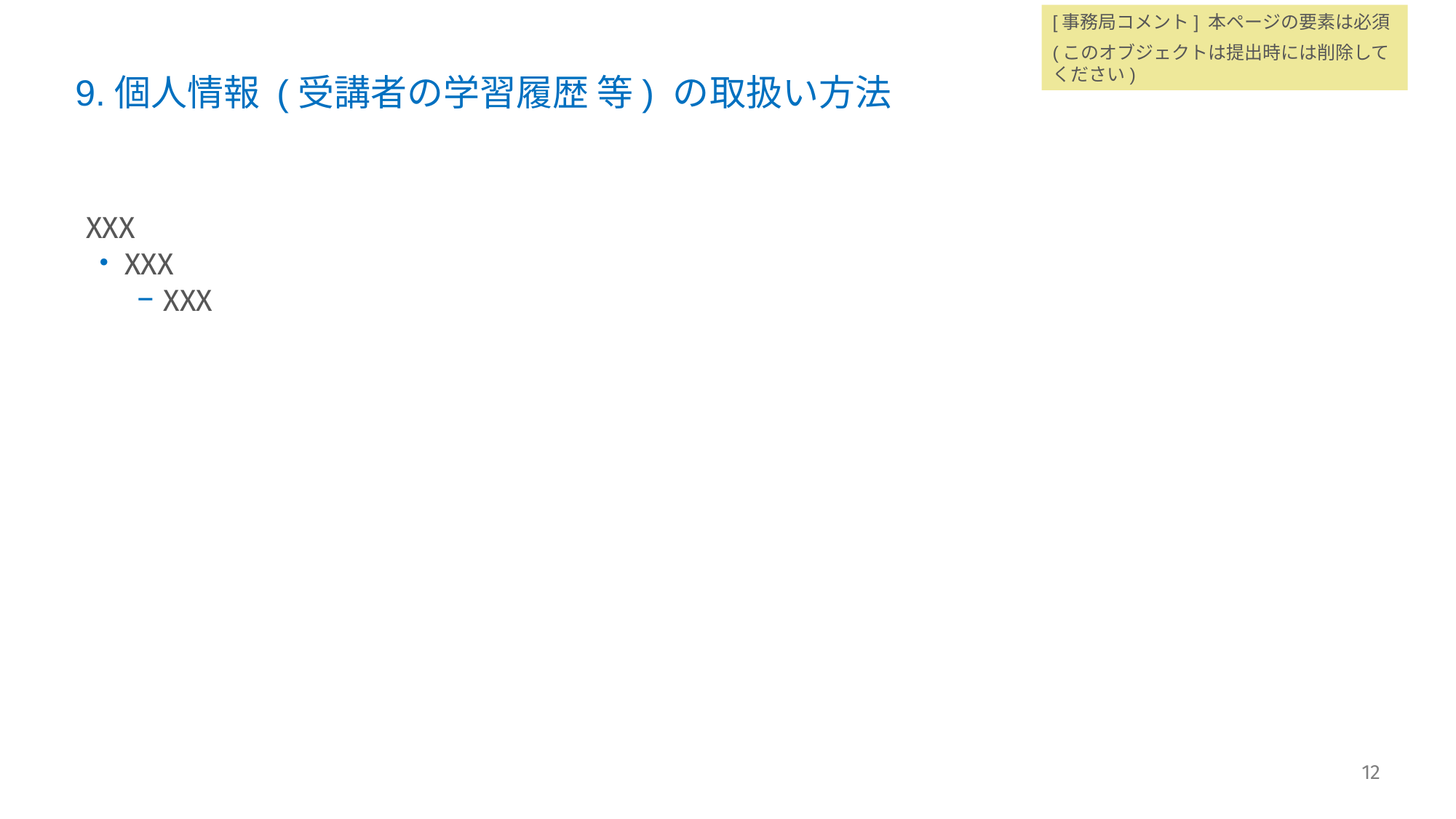

[事務局コメント] 本ページの要素は必須
(このオブジェクトは提出時には削除してください)
# 9.個人情報 (受講者の学習履歴 等) の取扱い方法
XXX
XXX
XXX